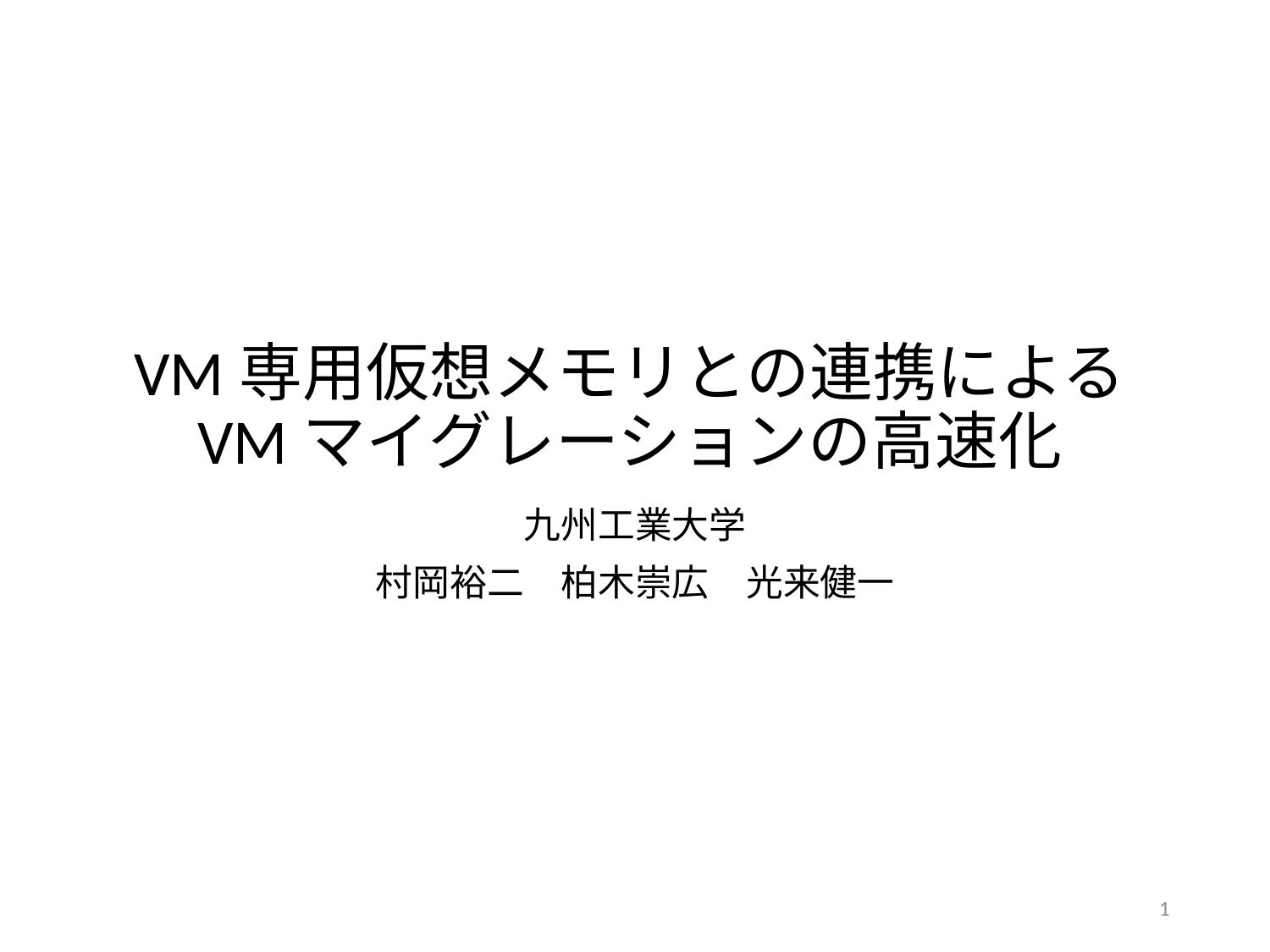

# VM専用仮想メモリとの連携による VMマイグレーションの高速化
九州工業大学
村岡裕二　柏木崇広　光来健一
1